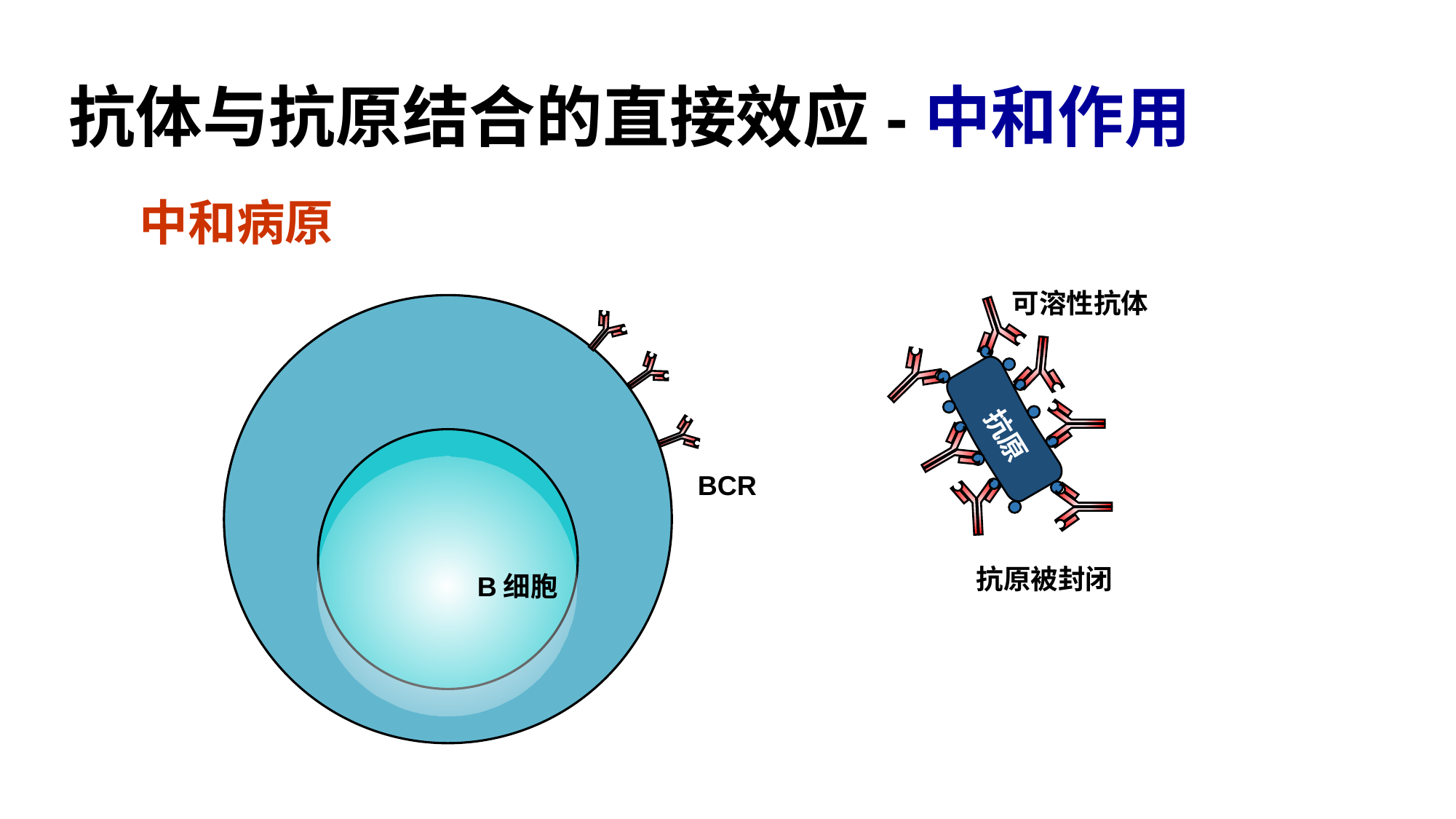

# 抗体与抗原结合的直接效应-中和作用
中和病原
可溶性抗体

抗原

抗原被封闭

BCR
B细胞